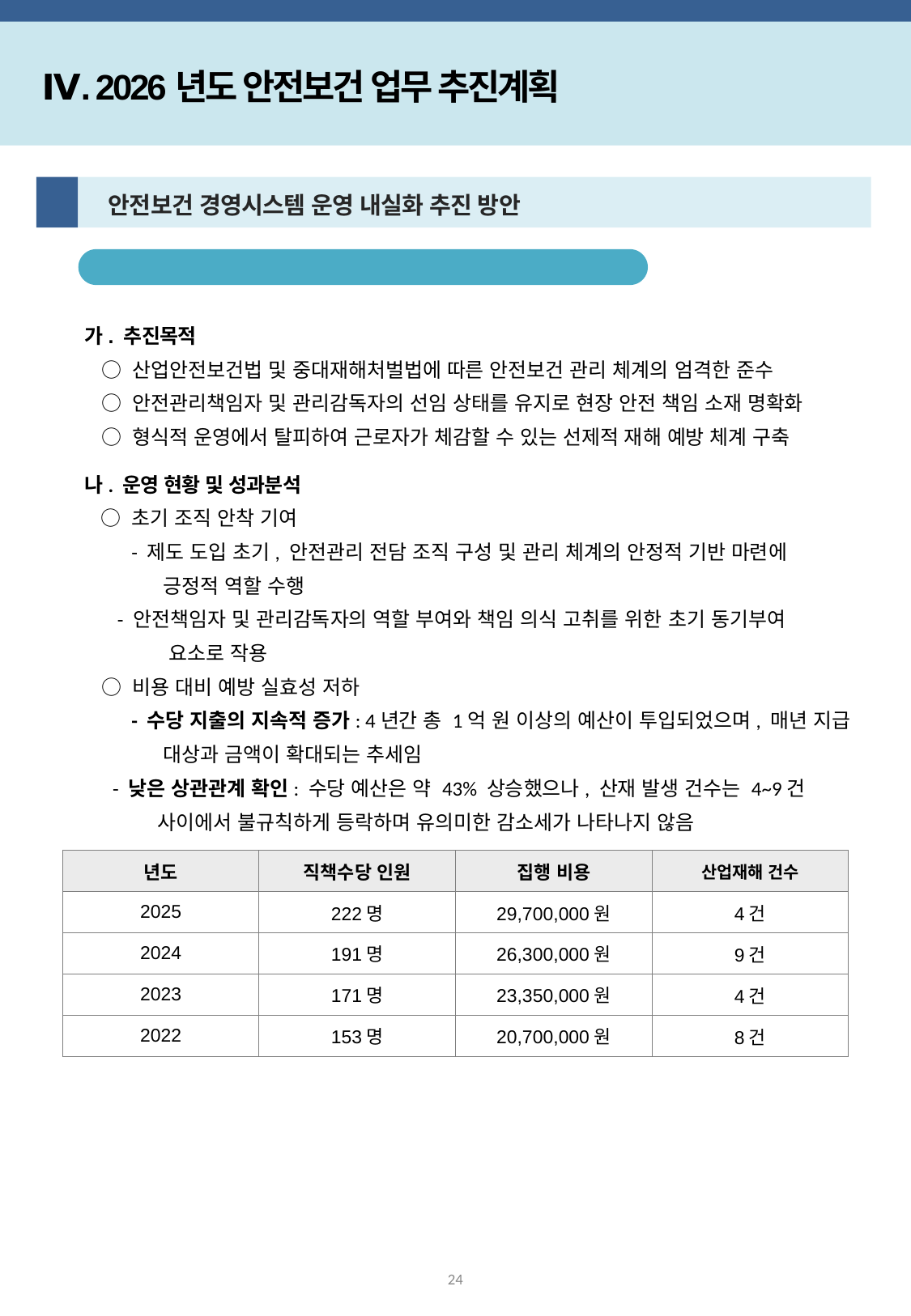

Ⅳ. 2026년도 안전보건 업무 추진계획
1
  안전보건 경영시스템 운영 내실화 추진 방안
안전관리 체계 유지 및 직책수당 단계별 실행

가. 추진목적
   ○ 산업안전보건법 및 중대재해처벌법에 따른 안전보건 관리 체계의 엄격한 준수
   ○ 안전관리책임자 및 관리감독자의 선임 상태를 유지로 현장 안전 책임 소재 명확화
   ○ 형식적 운영에서 탈피하여 근로자가 체감할 수 있는 선제적 재해 예방 체계 구축

나. 운영 현황 및 성과분석
   ○ 초기 조직 안착 기여
          - 제도 도입 초기, 안전관리 전담 조직 구성 및 관리 체계의 안정적 기반 마련에
             긍정적 역할 수행
       - 안전책임자 및 관리감독자의 역할 부여와 책임 의식 고취를 위한 초기 동기부여
              요소로 작용
   ○ 비용 대비 예방 실효성 저하
          - 수당 지출의 지속적 증가: 4년간 총 1억 원 이상의 예산이 투입되었으며, 매년 지급
             대상과 금액이 확대되는 추세임
      - 낮은 상관관계 확인: 수당 예산은 약 43% 상승했으나, 산재 발생 건수는 4~9건
            사이에서 불규칙하게 등락하며 유의미한 감소세가 나타나지 않음
| 년도 | 직책수당 인원 | 집행 비용 | 산업재해 건수 |
| --- | --- | --- | --- |
| 2025 | 222명 | 29,700,000원 | 4건 |
| 2024 | 191명 | 26,300,000원 | 9건 |
| 2023 | 171명 | 23,350,000원 | 4건 |
| 2022 | 153명 | 20,700,000원 | 8건 |
24